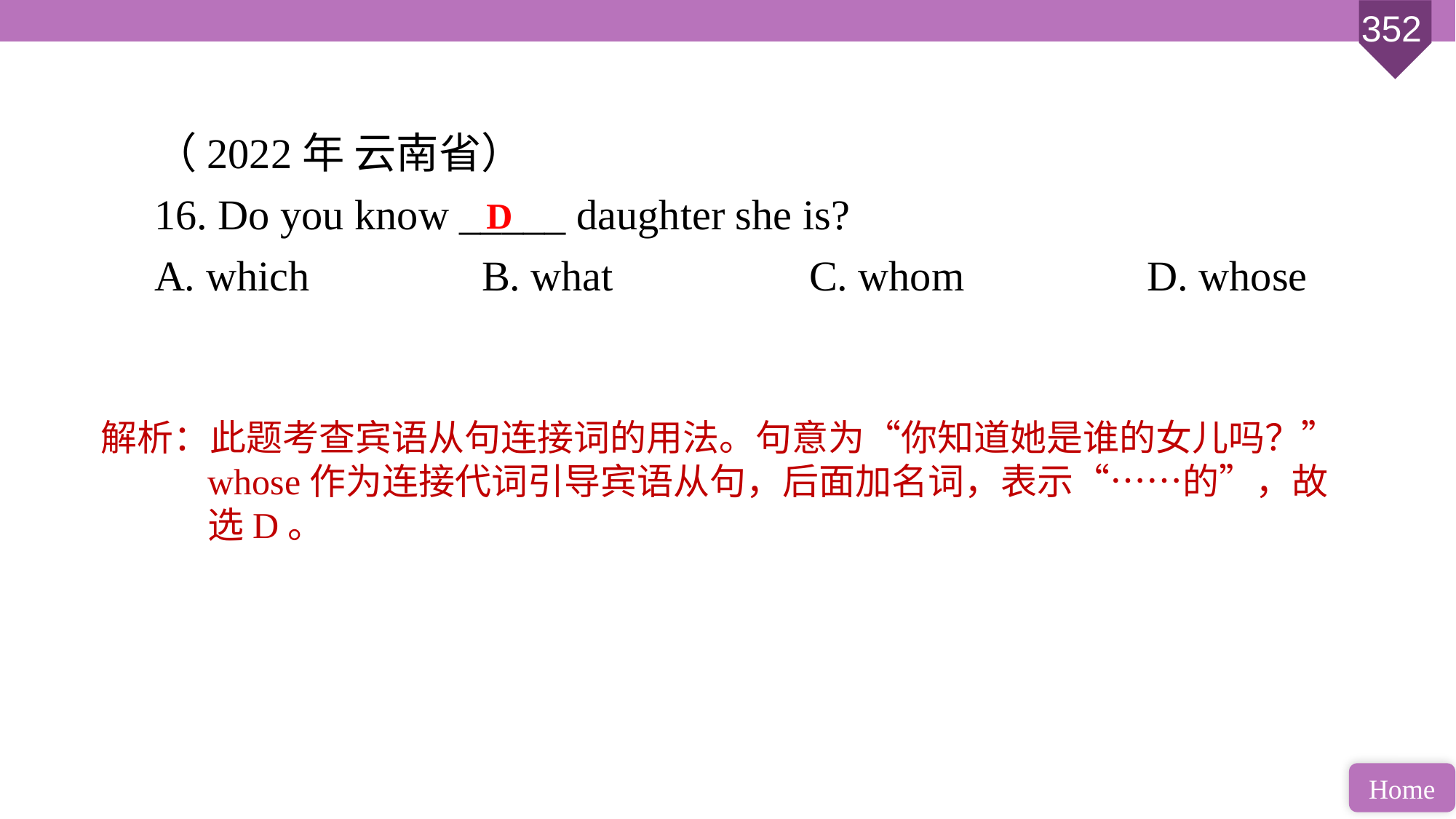

（2022年 云南省）
16. Do you know _____ daughter she is?
A. which 		B. what 		C. whom		 D. whose
D
解析：此题考查宾语从句连接词的用法。句意为“你知道她是谁的女儿吗？”whose作为连接代词引导宾语从句，后面加名词，表示“……的”，故选D。